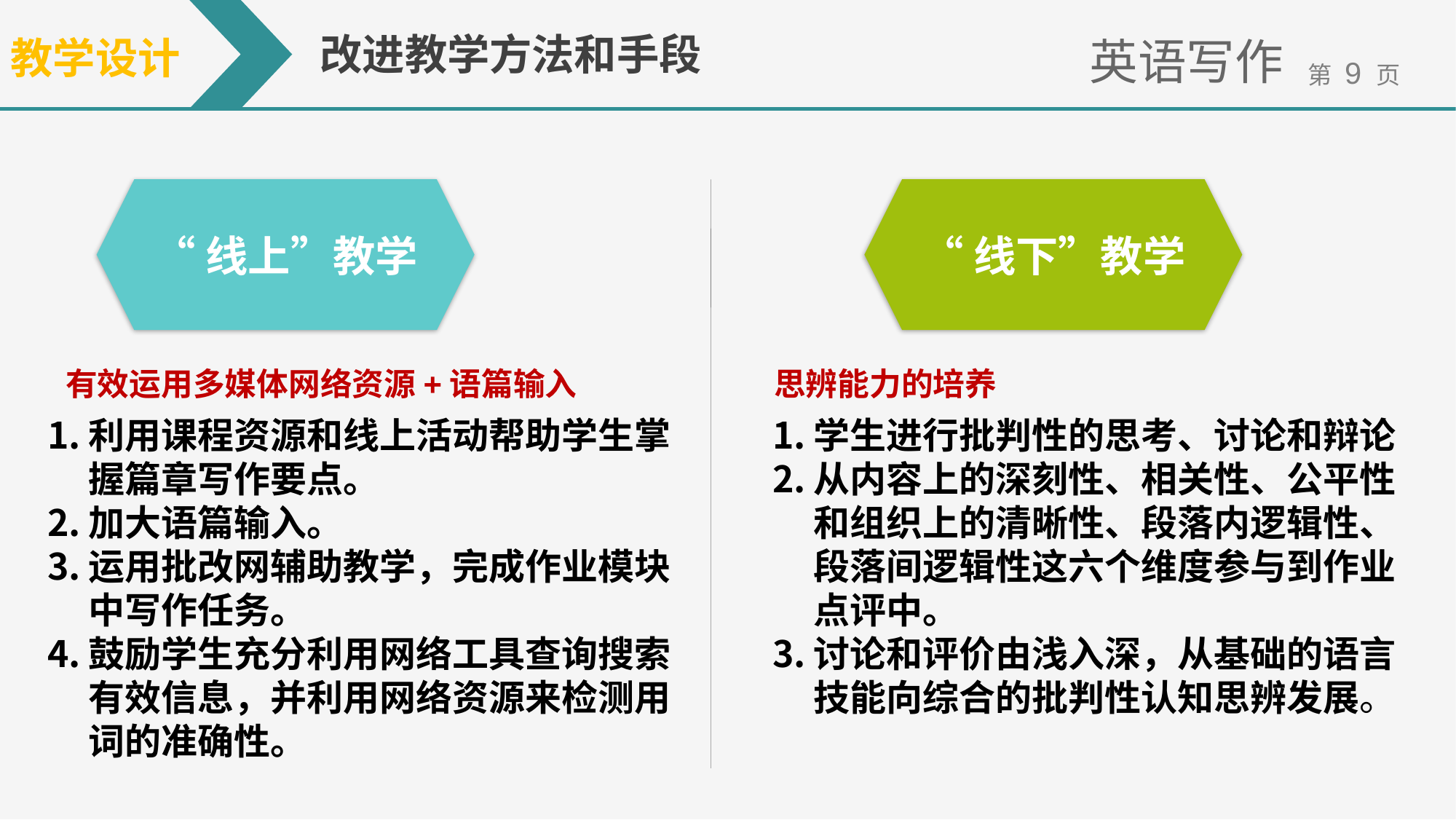

改进教学方法和手段
教学设计
英语写作
“线上”教学
“线下”教学
有效运用多媒体网络资源+语篇输入
利用课程资源和线上活动帮助学生掌握篇章写作要点。
加大语篇输入。
运用批改网辅助教学，完成作业模块中写作任务。
鼓励学生充分利用网络工具查询搜索有效信息，并利用网络资源来检测用词的准确性。
思辨能力的培养
学生进行批判性的思考、讨论和辩论
从内容上的深刻性、相关性、公平性和组织上的清晰性、段落内逻辑性、段落间逻辑性这六个维度参与到作业点评中。
讨论和评价由浅入深，从基础的语言技能向综合的批判性认知思辨发展。